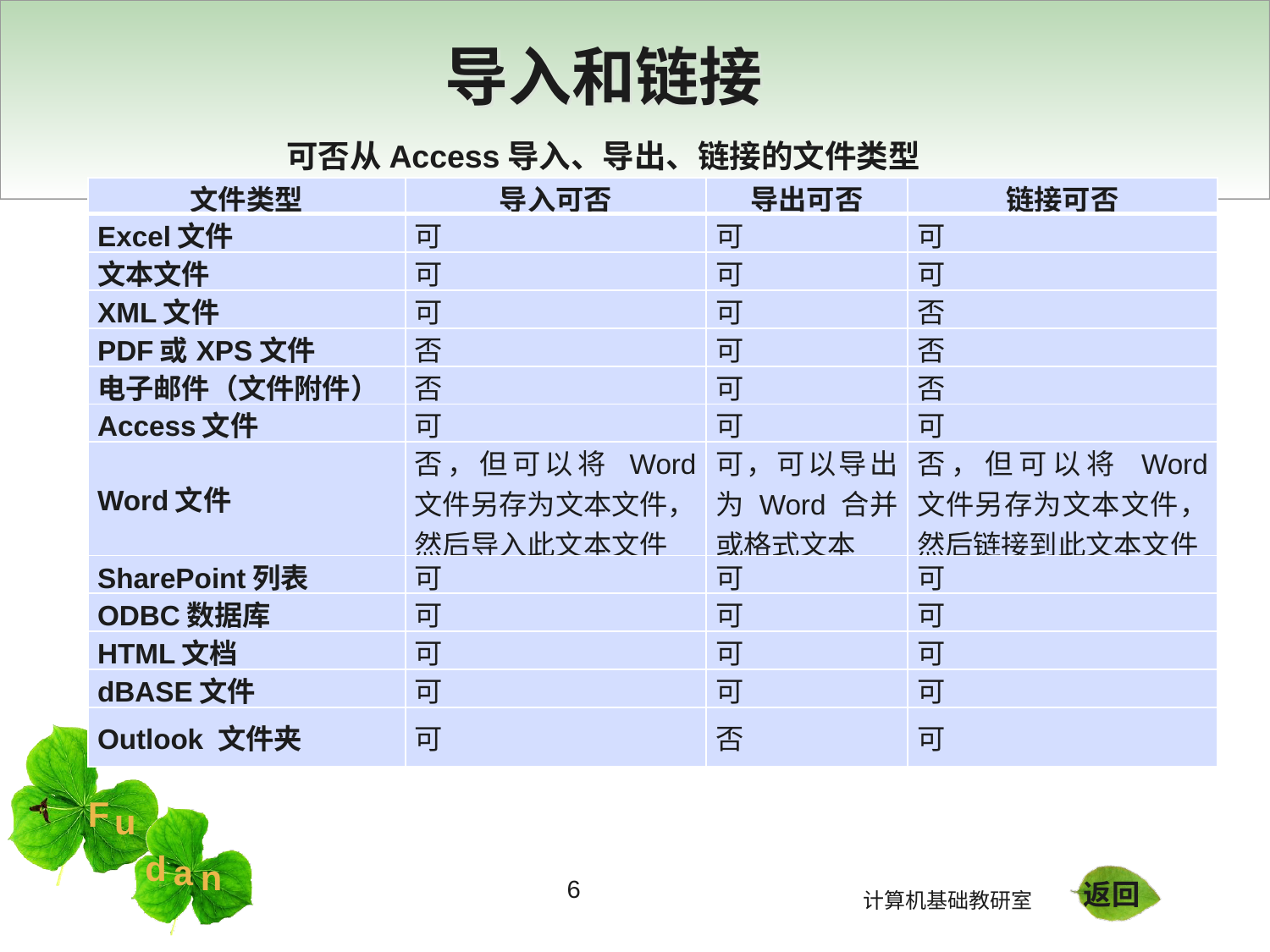

导入和链接
可否从Access导入、导出、链接的文件类型
| 文件类型 | 导入可否 | 导出可否 | 链接可否 |
| --- | --- | --- | --- |
| Excel文件 | 可 | 可 | 可 |
| 文本文件 | 可 | 可 | 可 |
| XML文件 | 可 | 可 | 否 |
| PDF或XPS文件 | 否 | 可 | 否 |
| 电子邮件（文件附件） | 否 | 可 | 否 |
| Access文件 | 可 | 可 | 可 |
| Word文件 | 否，但可以将 Word 文件另存为文本文件，然后导入此文本文件 | 可，可以导出为 Word 合并或格式文本 | 否，但可以将 Word 文件另存为文本文件，然后链接到此文本文件 |
| SharePoint列表 | 可 | 可 | 可 |
| ODBC数据库 | 可 | 可 | 可 |
| HTML文档 | 可 | 可 | 可 |
| dBASE文件 | 可 | 可 | 可 |
| Outlook 文件夹 | 可 | 否 | 可 |
6
返回